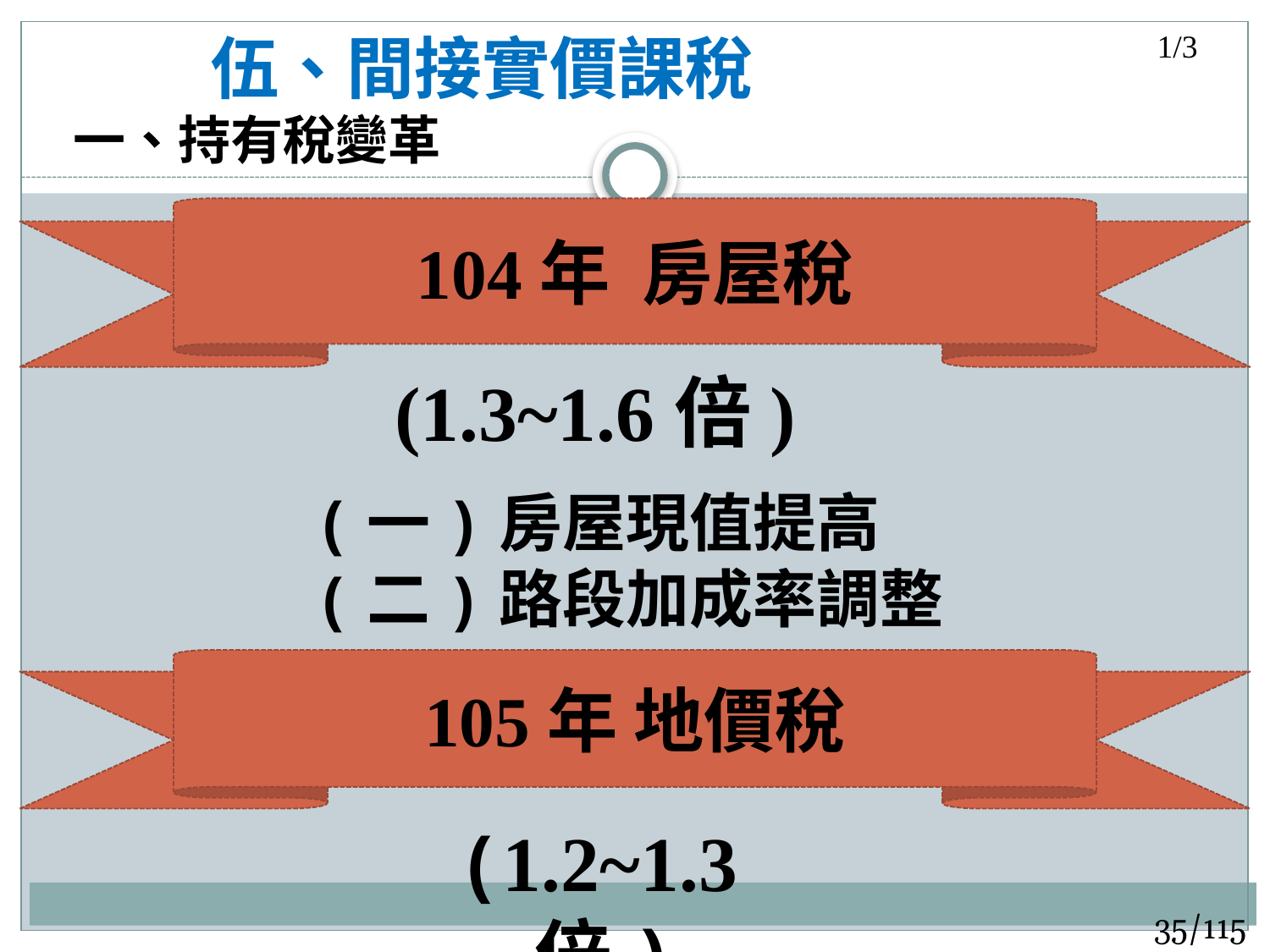

# 伍、間接實價課稅 一、持有稅變革
1/3
104年  房屋稅
(1.3~1.6倍)
(一)房屋現值提高
(二)路段加成率調整
105年 地價稅
(1.2~1.3倍)